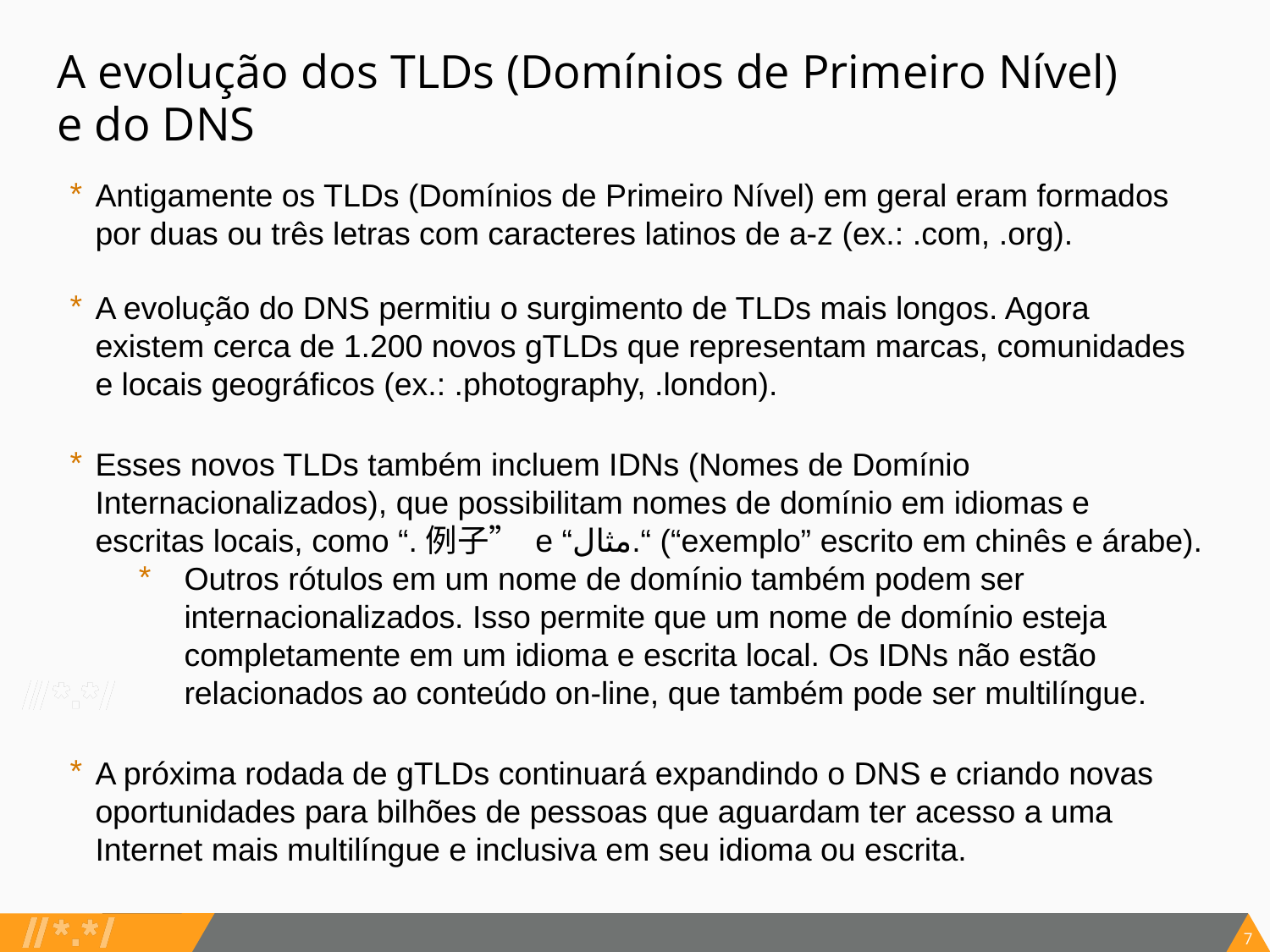

# A evolução dos TLDs (Domínios de Primeiro Nível) e do DNS
Antigamente os TLDs (Domínios de Primeiro Nível) em geral eram formados por duas ou três letras com caracteres latinos de a-z (ex.: .com, .org).

A evolução do DNS permitiu o surgimento de TLDs mais longos. Agora existem cerca de 1.200 novos gTLDs que representam marcas, comunidades e locais geográficos (ex.: .photography, .london).

Esses novos TLDs também incluem IDNs (Nomes de Domínio Internacionalizados), que possibilitam nomes de domínio em idiomas e escritas locais, como “.例子” e “مثال.“ (“exemplo” escrito em chinês e árabe).
Outros rótulos em um nome de domínio também podem ser internacionalizados. Isso permite que um nome de domínio esteja completamente em um idioma e escrita local. Os IDNs não estão relacionados ao conteúdo on-line, que também pode ser multilíngue.

A próxima rodada de gTLDs continuará expandindo o DNS e criando novas oportunidades para bilhões de pessoas que aguardam ter acesso a uma Internet mais multilíngue e inclusiva em seu idioma ou escrita.